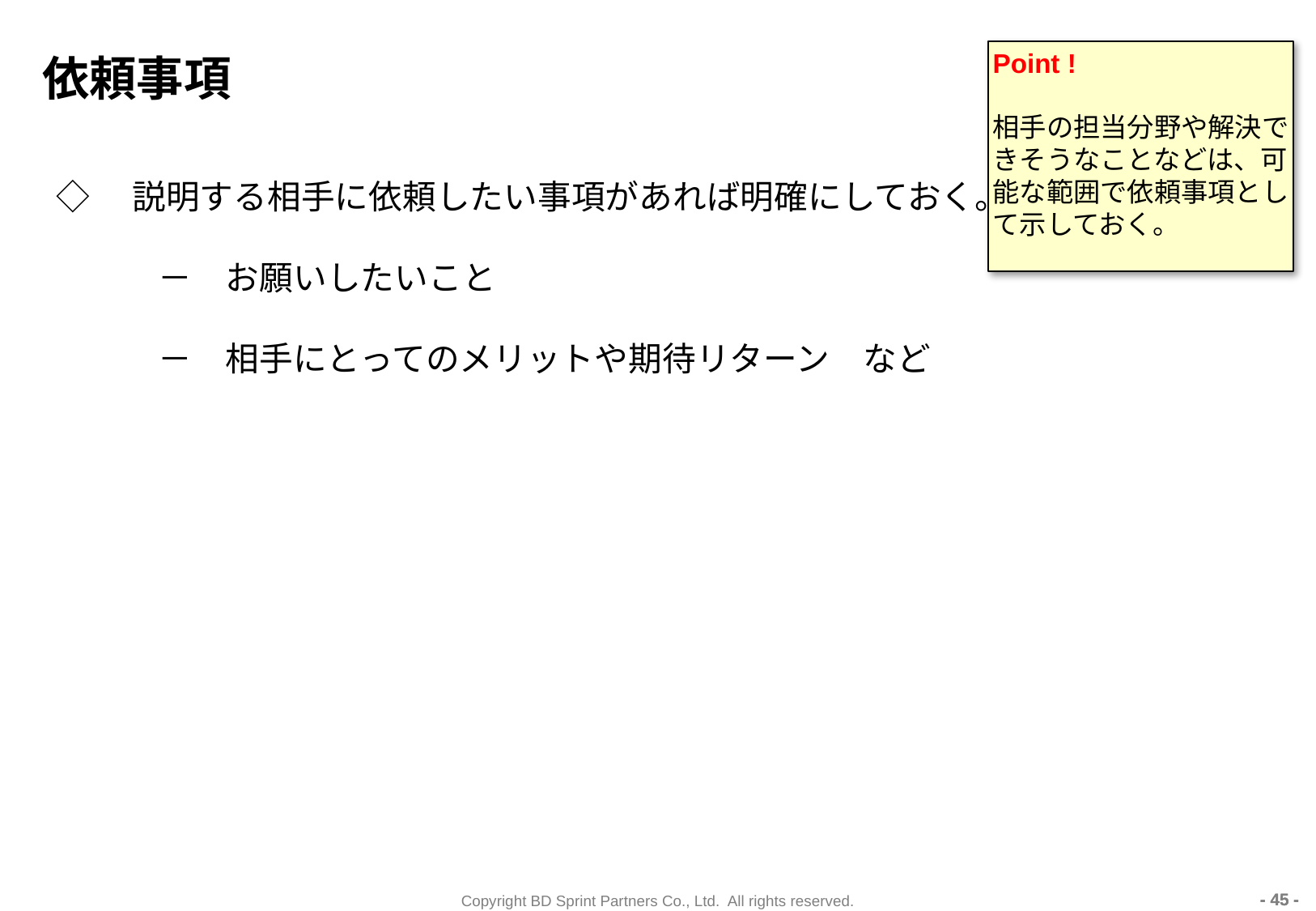

# 依頼事項
Point !

相手の担当分野や解決できそうなことなどは、可能な範囲で依頼事項として示しておく。
◇　説明する相手に依頼したい事項があれば明確にしておく。

　　　－　お願いしたいこと

　　　－　相手にとってのメリットや期待リターン　など